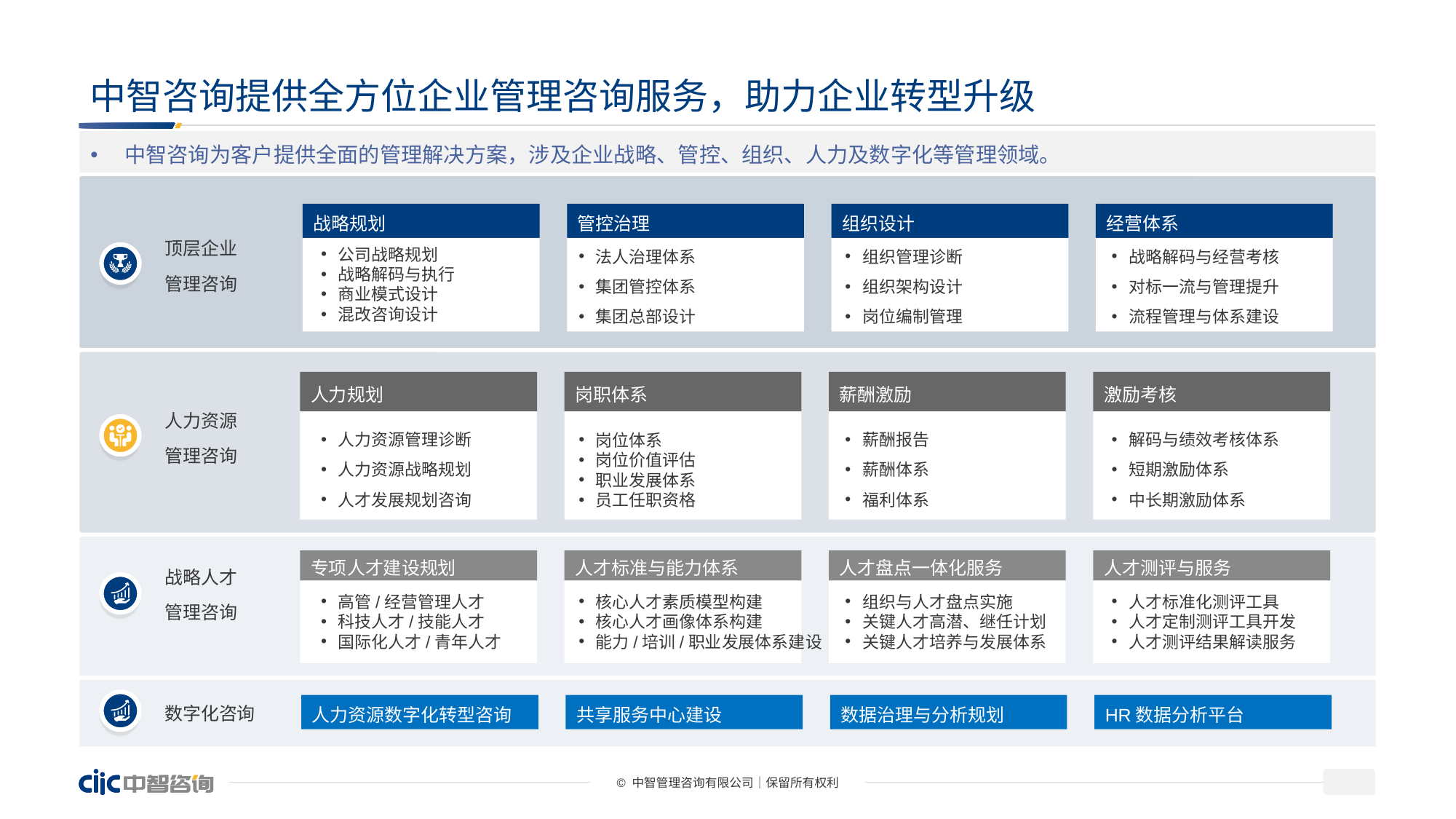

# 中智咨询提供全方位企业管理咨询服务，助力企业转型升级
中智咨询为客户提供全面的管理解决方案，涉及企业战略、管控、组织、人力及数字化等管理领域。

战略规划
管控治理
组织设计
经营体系
法人治理体系
集团管控体系
集团总部设计
组织管理诊断
组织架构设计
岗位编制管理
战略解码与经营考核
对标一流与管理提升
流程管理与体系建设

公司战略规划
战略解码与执行
商业模式设计
混改咨询设计

顶层企业
管理咨询

人力规划
岗职体系
薪酬激励
激励考核

人力资源
管理咨询
人力资源管理诊断
人力资源战略规划
人才发展规划咨询
薪酬报告
薪酬体系
福利体系

解码与绩效考核体系
短期激励体系
中长期激励体系

岗位体系
岗位价值评估
职业发展体系
员工任职资格

专项人才建设规划
人才标准与能力体系
人才盘点一体化服务
人才测评与服务

战略人才
管理咨询

高管/经营管理人才
科技人才/技能人才
国际化人才/青年人才

核心人才素质模型构建
核心人才画像体系构建
能力/培训/职业发展体系建设
组织与人才盘点实施
关键人才高潜、继任计划
关键人才培养与发展体系
人才标准化测评工具
人才定制测评工具开发
人才测评结果解读服务

数字化咨询

人力资源数字化转型咨询
共享服务中心建设
数据治理与分析规划
HR数据分析平台
44
© 中智管理咨询有限公司│保留所有权利